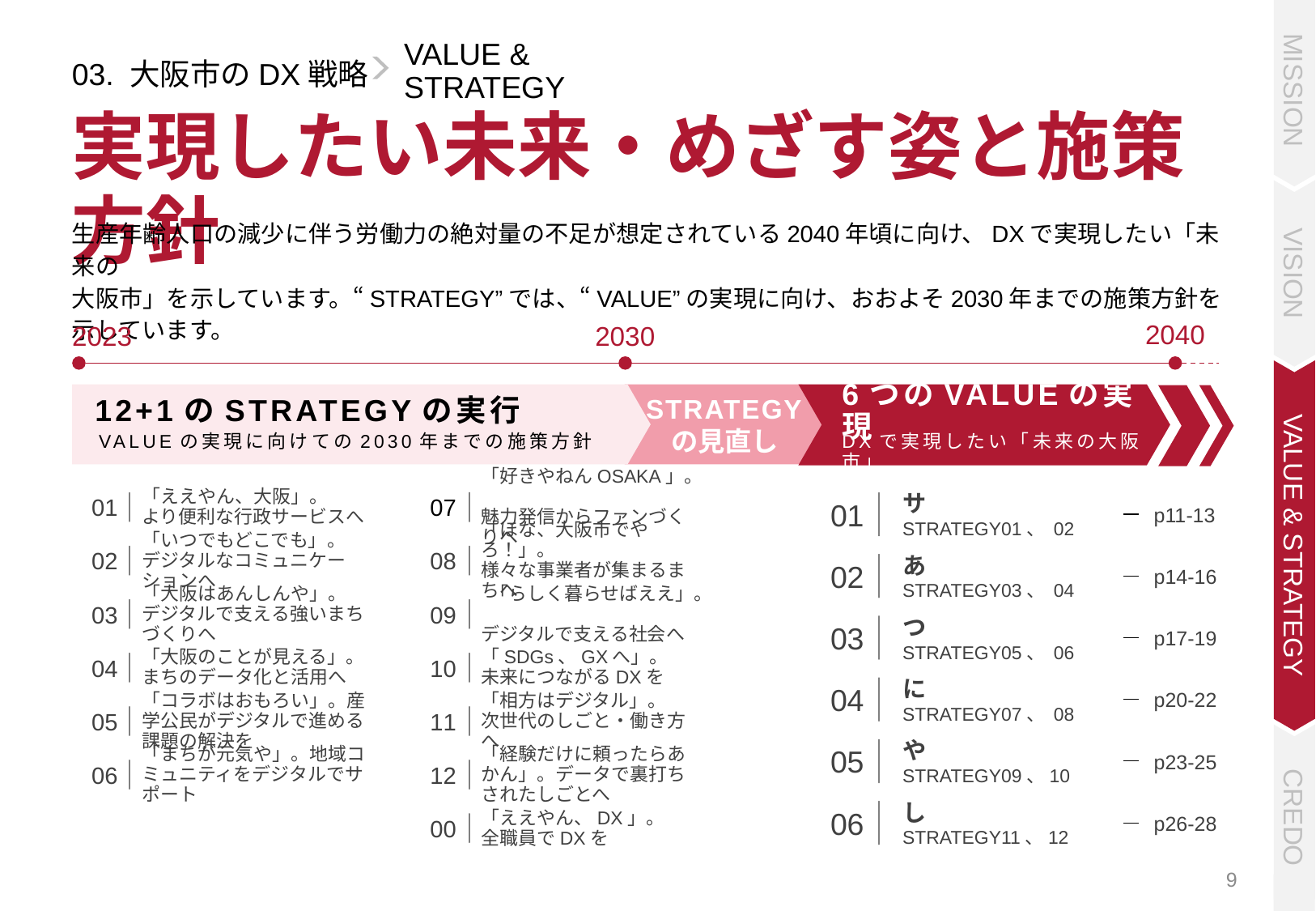

03. 大阪市のDX戦略
VALUE & STRATEGY

MISSION
# 実現したい未来・めざす姿と施策方針
生産年齢人口の減少に伴う労働力の絶対量の不足が想定されている2040年頃に向け、DXで実現したい「未来の
大阪市」を示しています。“STRATEGY”では、“VALUE”の実現に向け、おおよそ2030年までの施策方針を示しています。
VISION
2040
2023
2030

STRATEGY
の見直し

12+1のSTRATEGYの実行
6つのVALUEの実現
VALUEの実現に向けての2030年までの施策方針
DXで実現したい「未来の大阪市」
01
02
03
04
05
06
「ええやん、大阪」。
より便利な行政サービスへ
「いつでもどこでも」。
デジタルなコミュニケーションへ
「大阪はあんしんや」。
デジタルで支える強いまちづくりへ
「大阪のことが見える」。
まちのデータ化と活用へ
「コラボはおもろい」。産学公民がデジタルで進める課題の解決を
「まちが元気や」。地域コミュニティをデジタルでサポート
07
08
09
10
11
12
00
「好きやねんOSAKA」。
魅力発信からファンづくりへ
「ほな、大阪市でやろ！」。
様々な事業者が集まるまちへ
 「らしく暮らせばええ」。
デジタルで支える社会へ
「SDGs、GXへ」。
未来につながるDXを
「相方はデジタル」。
次世代のしごと・働き方へ
「経験だけに頼ったらあかん」。データで裏打ちされたしごとへ
「ええやん、DX」。
全職員でDXを
サービスのRe-Design
STRATEGY01、 02
p11-13
01
VALUE & STRATEGY
あんしんのRe-Design
STRATEGY03、 04
p14-16
02
つながりのRe-Design
STRATEGY05、 06
p17-19
03
にぎわいのRe-Design
STRATEGY07、 08
p20-22
04
やさしさのRe-Design
STRATEGY09、10
p23-25
05
CREDO
しごとのRe-Design
STRATEGY11、12
p26-28
06
9